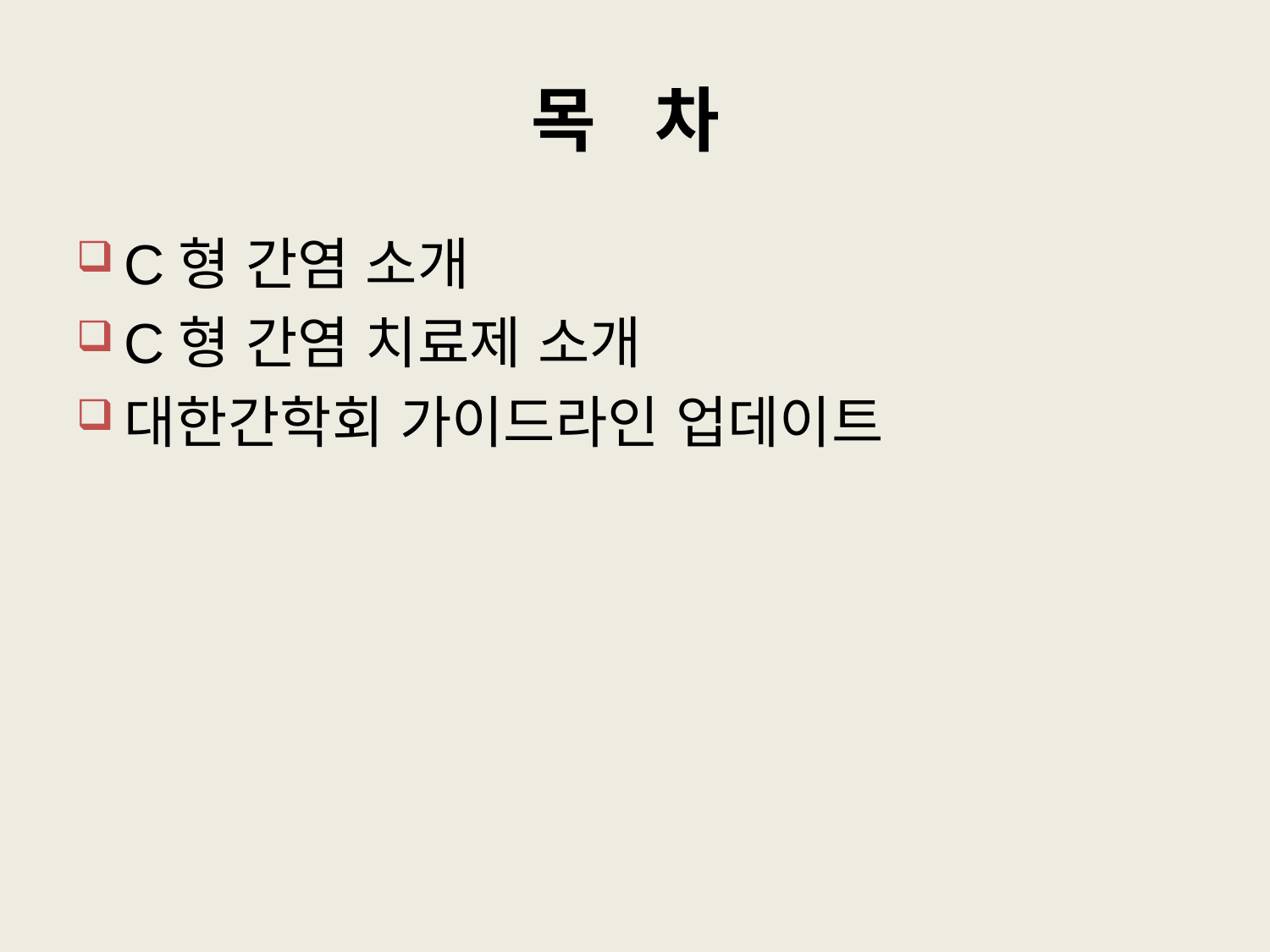

# 목   차
C형 간염 소개
C형 간염 치료제 소개
대한간학회 가이드라인 업데이트